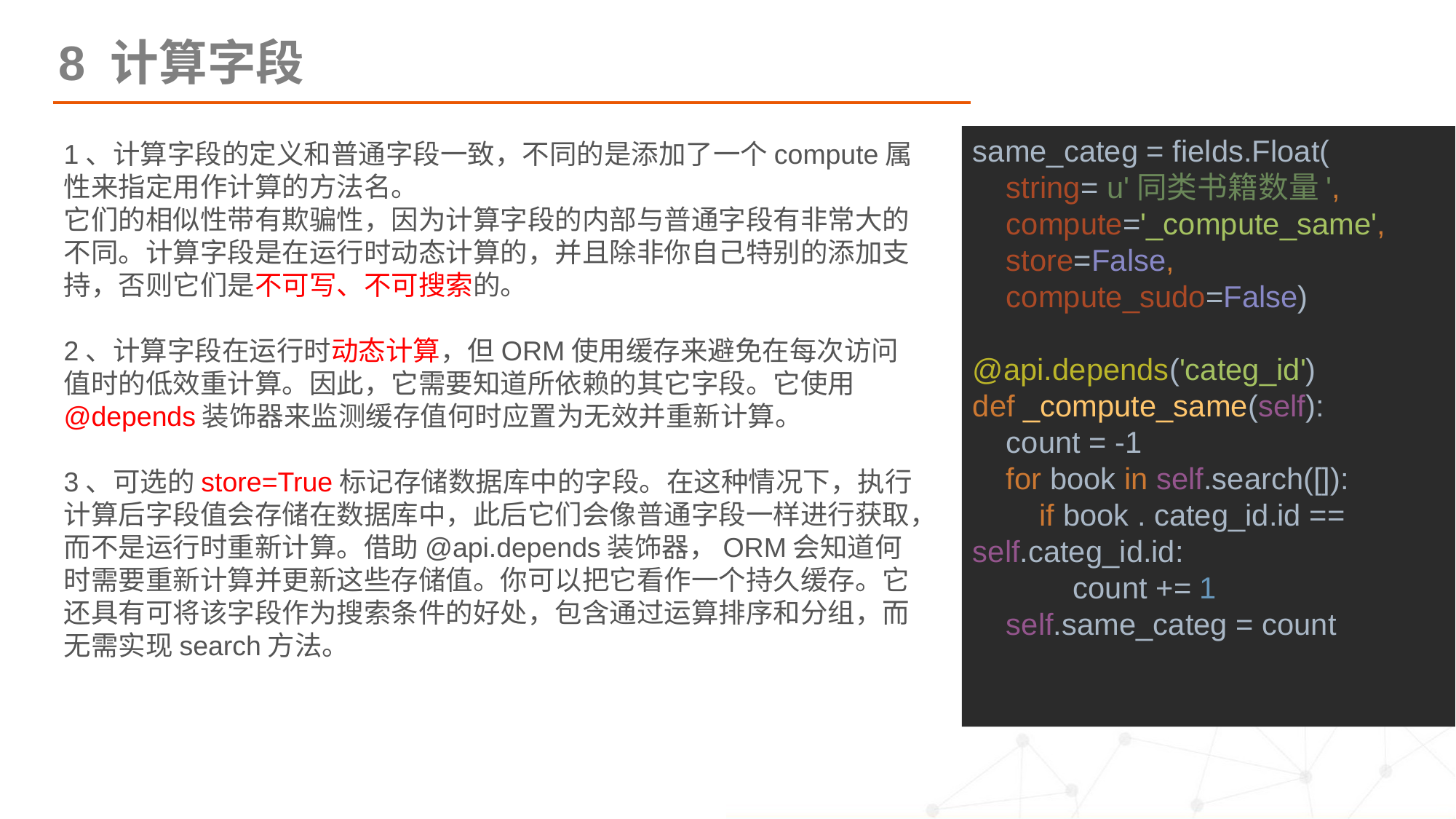

8 计算字段
same_categ = fields.Float(
    string= u'同类书籍数量',
    compute='_compute_same',
    store=False,
    compute_sudo=False)

@api.depends('categ_id')
def _compute_same(self):
    count = -1
    for book in self.search([]):
        if book . categ_id.id == self.categ_id.id:
            count += 1
    self.same_categ = count

1、计算字段的定义和普通字段一致，不同的是添加了一个compute属性来指定用作计算的方法名。
它们的相似性带有欺骗性，因为计算字段的内部与普通字段有非常大的不同。计算字段是在运行时动态计算的，并且除非你自己特别的添加支持，否则它们是不可写、不可搜索的。

2、计算字段在运行时动态计算，但ORM使用缓存来避免在每次访问值时的低效重计算。因此，它需要知道所依赖的其它字段。它使用@depends装饰器来监测缓存值何时应置为无效并重新计算。

3、可选的store=True标记存储数据库中的字段。在这种情况下，执行计算后字段值会存储在数据库中，此后它们会像普通字段一样进行获取，而不是运行时重新计算。借助@api.depends装饰器，ORM会知道何时需要重新计算并更新这些存储值。你可以把它看作一个持久缓存。它还具有可将该字段作为搜索条件的好处，包含通过运算排序和分组，而无需实现search方法。